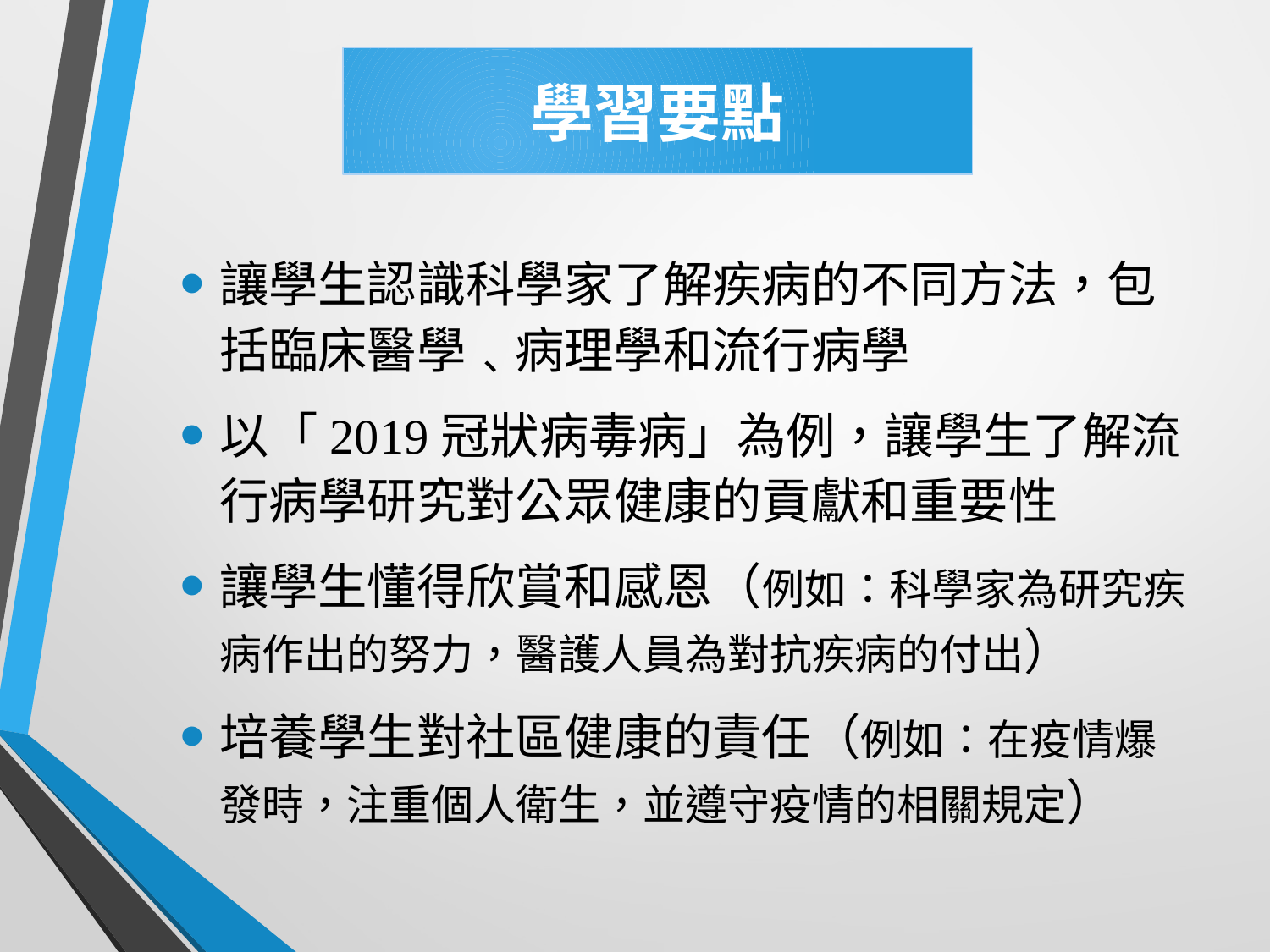

# 學習要點
讓學生認識科學家了解疾病的不同方法，包括臨床醫學﹑病理學和流行病學
以「2019冠狀病毒病」為例，讓學生了解流行病學研究對公眾健康的貢獻和重要性
讓學生懂得欣賞和感恩（例如：科學家為研究疾病作出的努力，醫護人員為對抗疾病的付出）
培養學生對社區健康的責任（例如：在疫情爆發時，注重個人衛生，並遵守疫情的相關規定）